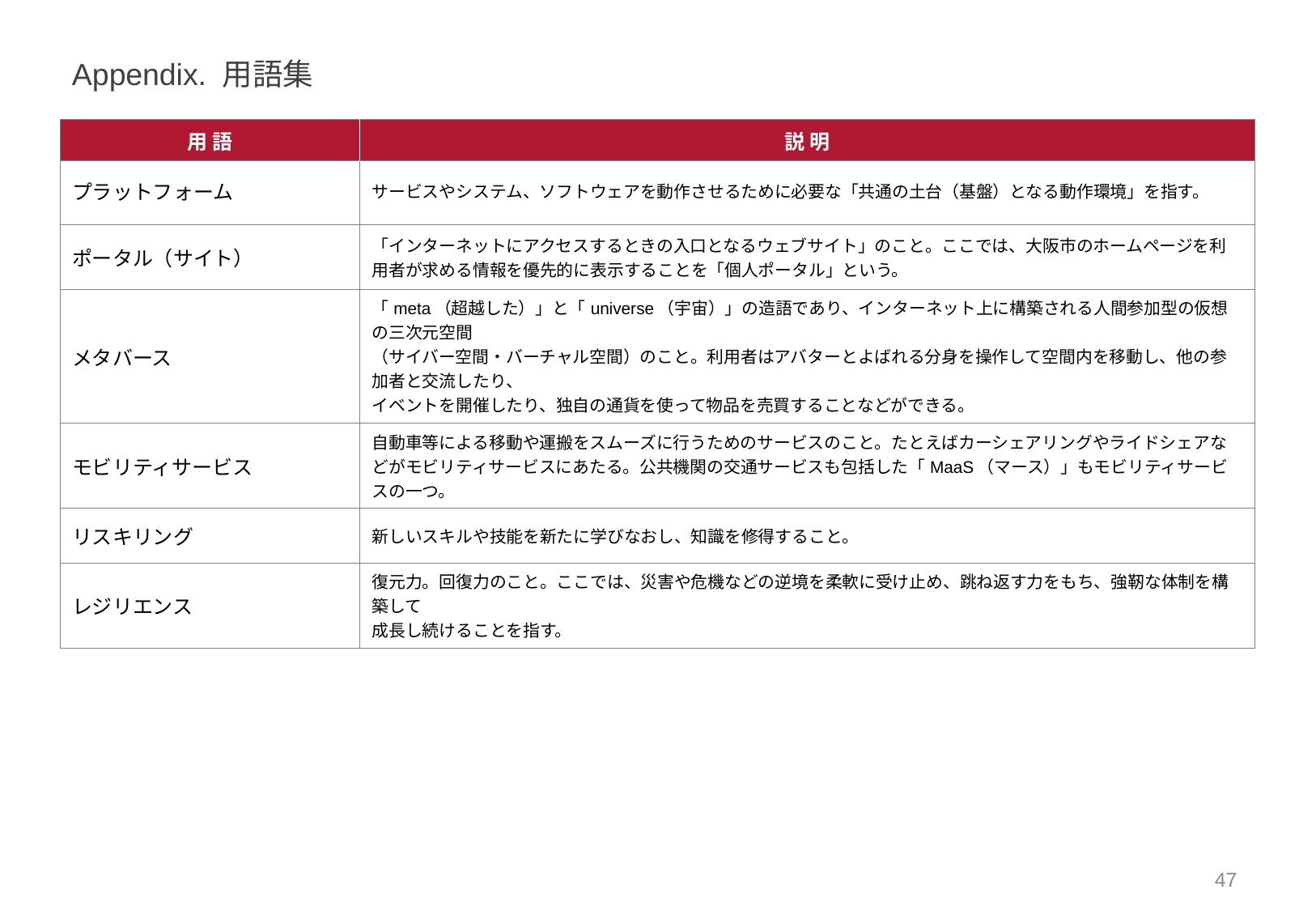

Appendix. 用語集
| 用語 | 説明 |
| --- | --- |
| プラットフォーム | サービスやシステム、ソフトウェアを動作させるために必要な「共通の土台（基盤）となる動作環境」を指す。 |
| --- | --- |
| ポータル（サイト） | 「インターネットにアクセスするときの入口となるウェブサイト」のこと。ここでは、大阪市のホームページを利用者が求める情報を優先的に表示することを「個人ポータル」という。 |
| メタバース | 「meta（超越した）」と「universe（宇宙）」の造語であり、インターネット上に構築される人間参加型の仮想の三次元空間 （サイバー空間・バーチャル空間）のこと。利用者はアバターとよばれる分身を操作して空間内を移動し、他の参加者と交流したり、 イベントを開催したり、独自の通貨を使って物品を売買することなどができる。 |
| モビリティサービス | 自動車等による移動や運搬をスムーズに行うためのサービスのこと。たとえばカーシェアリングやライドシェアなどがモビリティサービスにあたる。公共機関の交通サービスも包括した「MaaS（マース）」もモビリティサービスの一つ。 |
| リスキリング | 新しいスキルや技能を新たに学びなおし、知識を修得すること。 |
| レジリエンス | 復元力。回復力のこと。ここでは、災害や危機などの逆境を柔軟に受け止め、跳ね返す力をもち、強靭な体制を構築して 成長し続けることを指す。 |
47